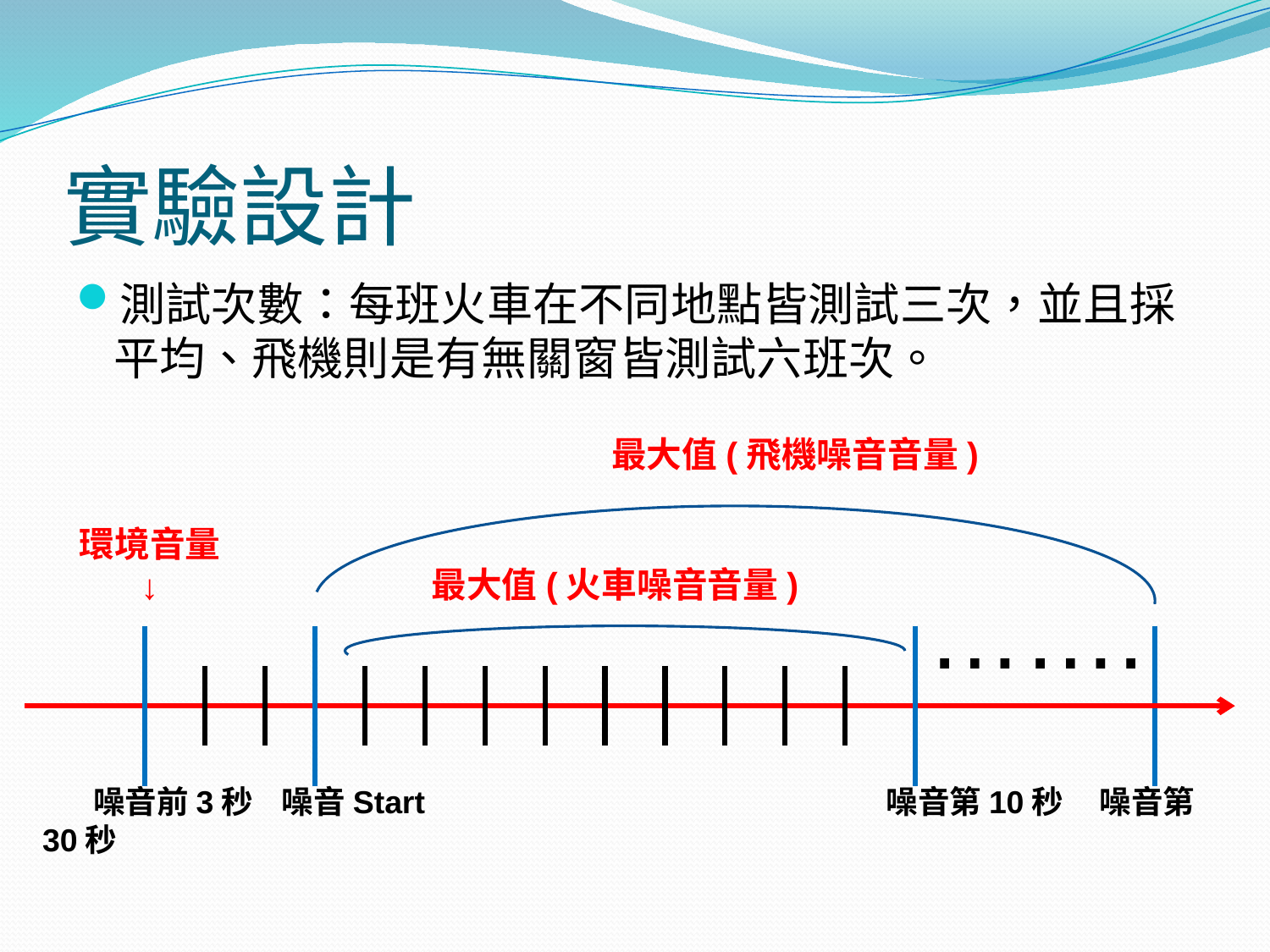

# 實驗設計
測試次數：每班火車在不同地點皆測試三次，並且採平均、飛機則是有無關窗皆測試六班次。

最大值(飛機噪音音量)

環境音量
↓
最大值(火車噪音音量)

…….
      噪音前3秒    噪音Start                                                   噪音第10秒     噪音第30秒